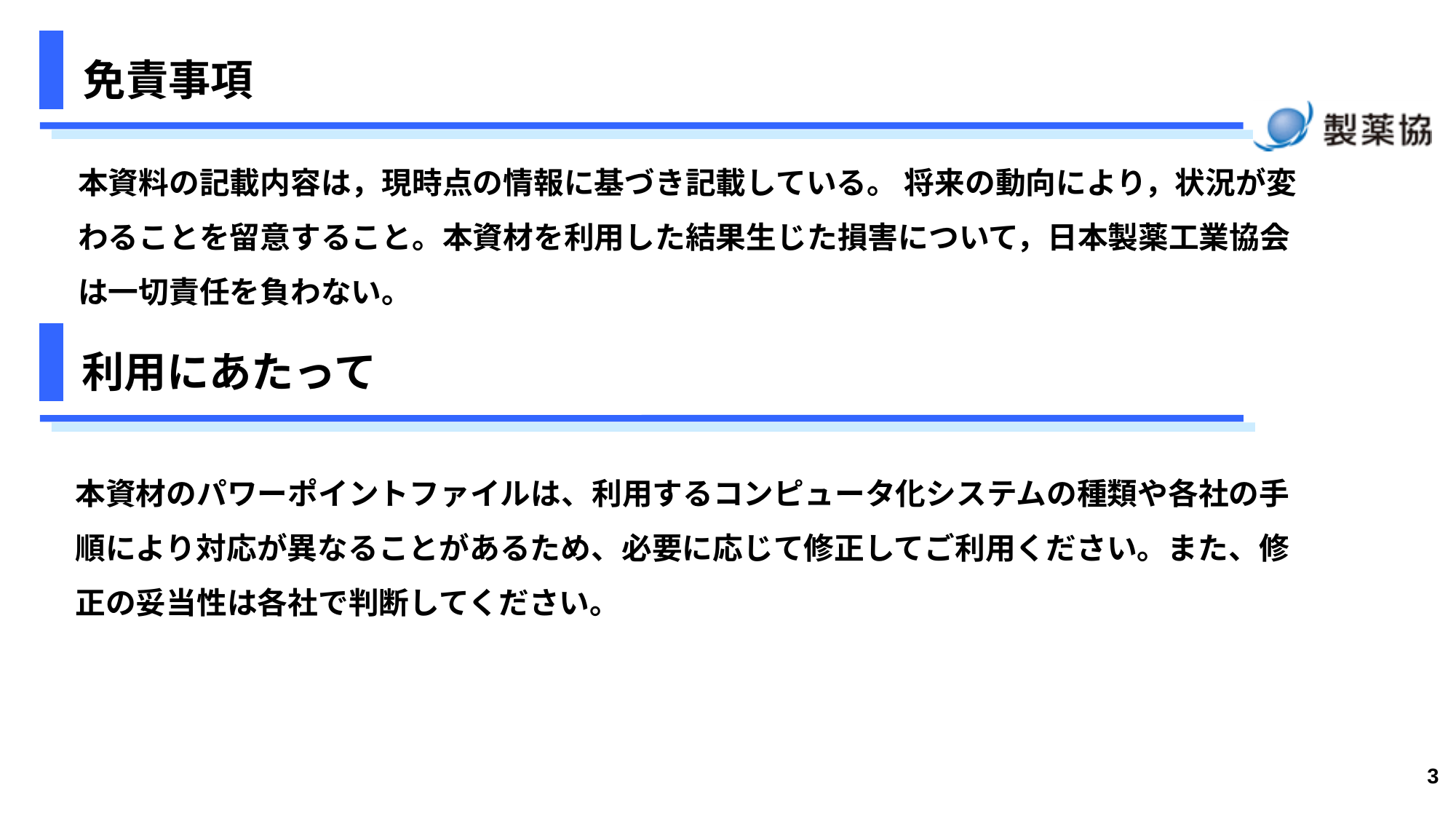

免責事項
本資料の記載内容は，現時点の情報に基づき記載している。 将来の動向により，状況が変わることを留意すること。本資材を利用した結果生じた損害について，日本製薬工業協会は一切責任を負わない。

# 利用にあたって
本資材のパワーポイントファイルは、利用するコンピュータ化システムの種類や各社の手順により対応が異なることがあるため、必要に応じて修正してご利用ください。また、修正の妥当性は各社で判断してください。

3